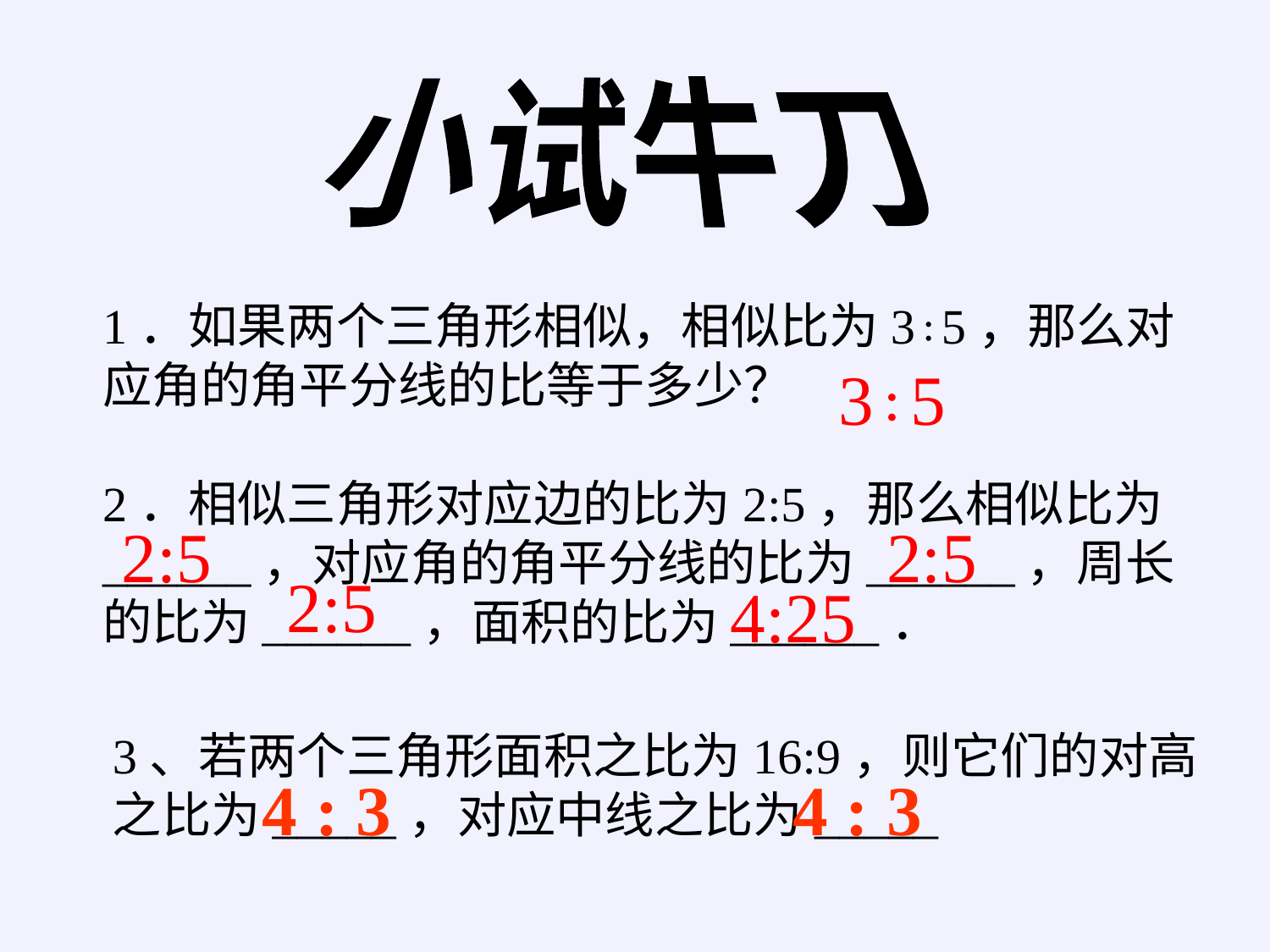

小试牛刀
1．如果两个三角形相似，相似比为3∶5，那么对应角的角平分线的比等于多少？

2．相似三角形对应边的比为2:5，那么相似比为______，对应角的角平分线的比为______，周长的比为______，面积的比为______．
3∶5
2:5
2:5
2:5
4:25
3、若两个三角形面积之比为16:9，则它们的对高之比为_____，对应中线之比为_____
4 : 3
4 : 3